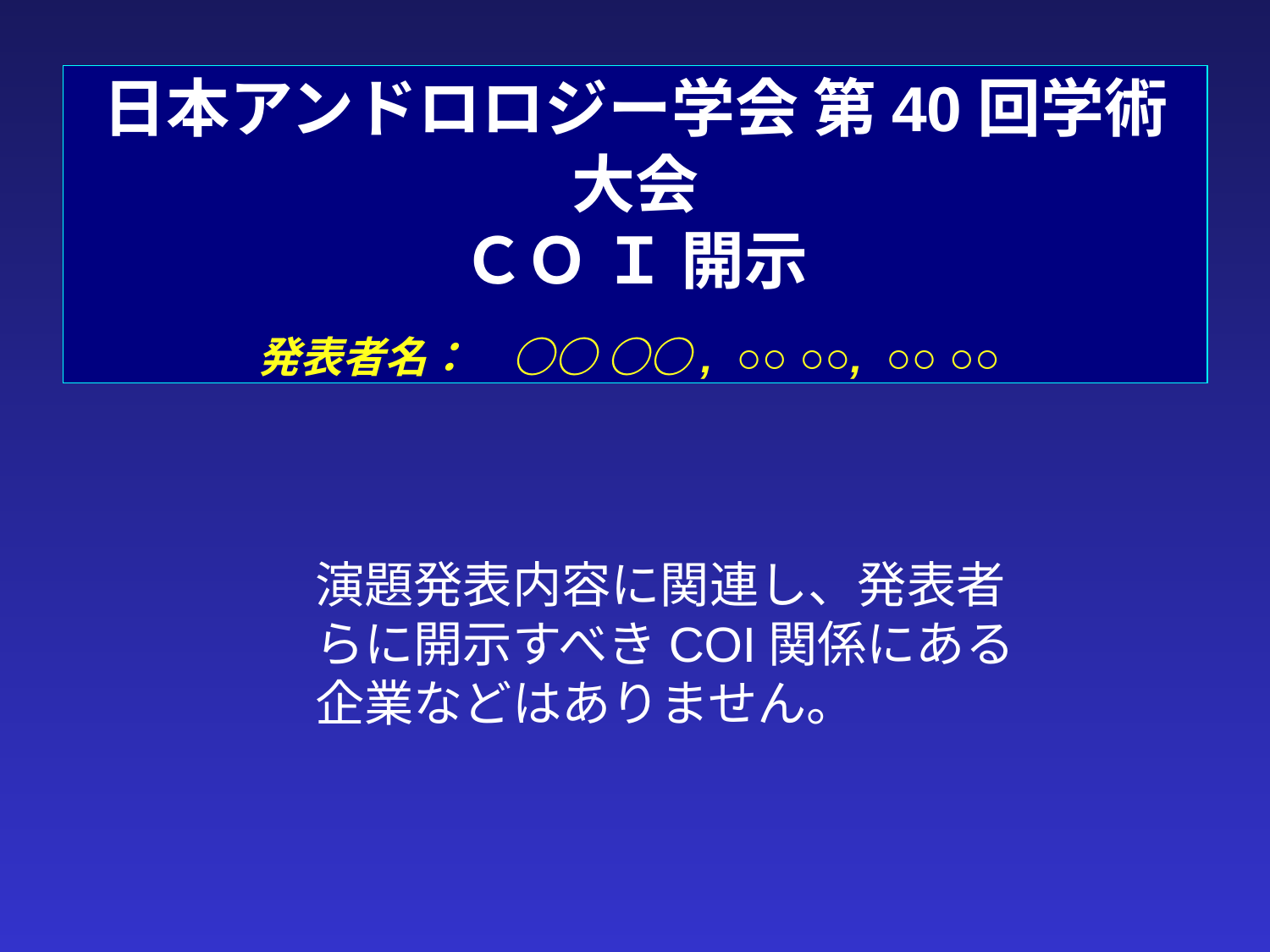

日本アンドロロジー学会 第40回学術大会
ＣＯ Ｉ 開示
　
発表者名：　○○ ○○,  ○○ ○○,  ○○ ○○

演題発表内容に関連し、発表者らに開示すべきCOI関係にある企業などはありません。